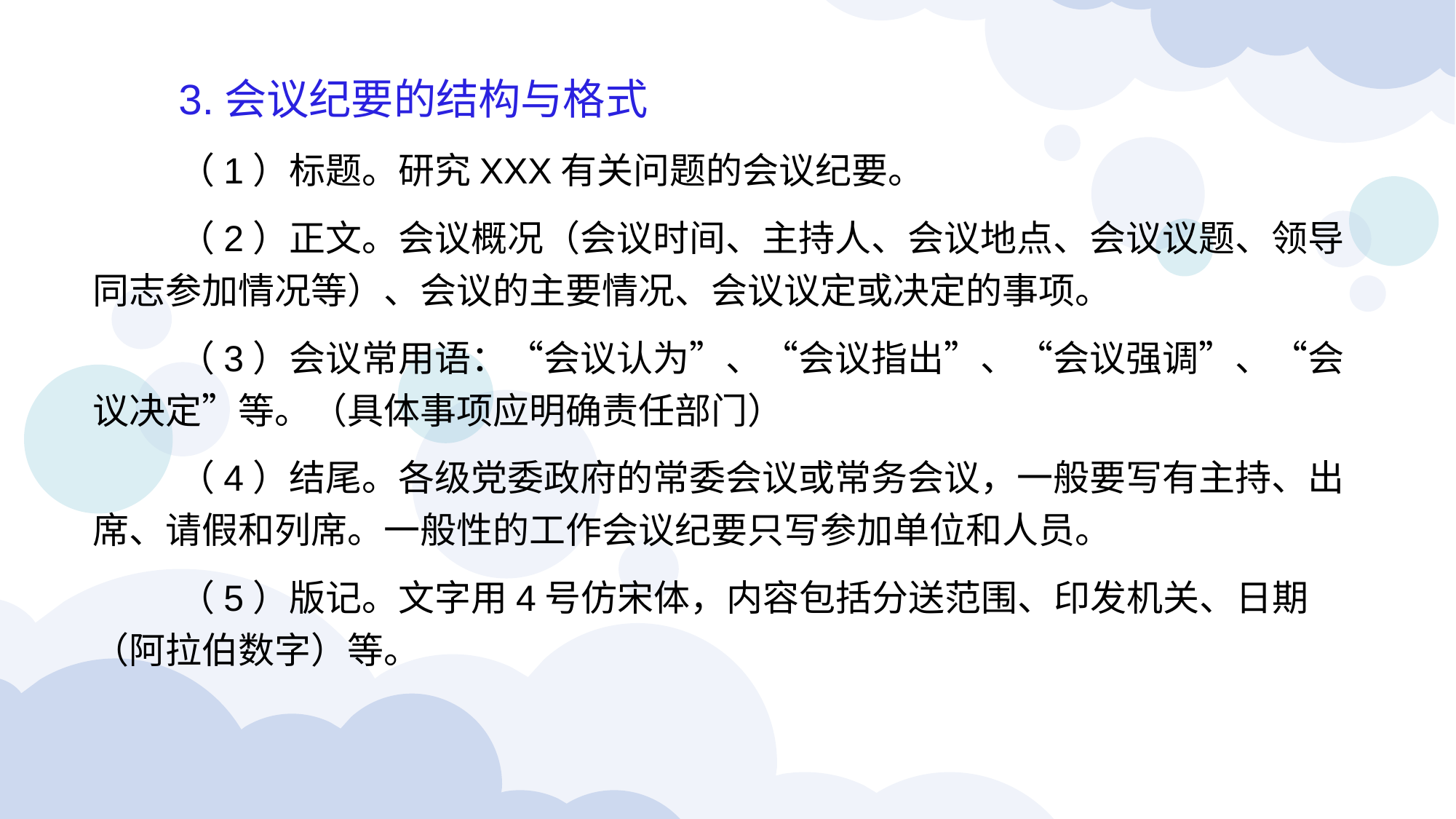

3.会议纪要的结构与格式
（1）标题。研究XXX有关问题的会议纪要。
（2）正文。会议概况（会议时间、主持人、会议地点、会议议题、领导同志参加情况等）、会议的主要情况、会议议定或决定的事项。
（3）会议常用语：“会议认为”、“会议指出”、“会议强调”、“会议决定”等。（具体事项应明确责任部门）
（4）结尾。各级党委政府的常委会议或常务会议，一般要写有主持、出席、请假和列席。一般性的工作会议纪要只写参加单位和人员。
（5）版记。文字用4号仿宋体，内容包括分送范围、印发机关、日期（阿拉伯数字）等。